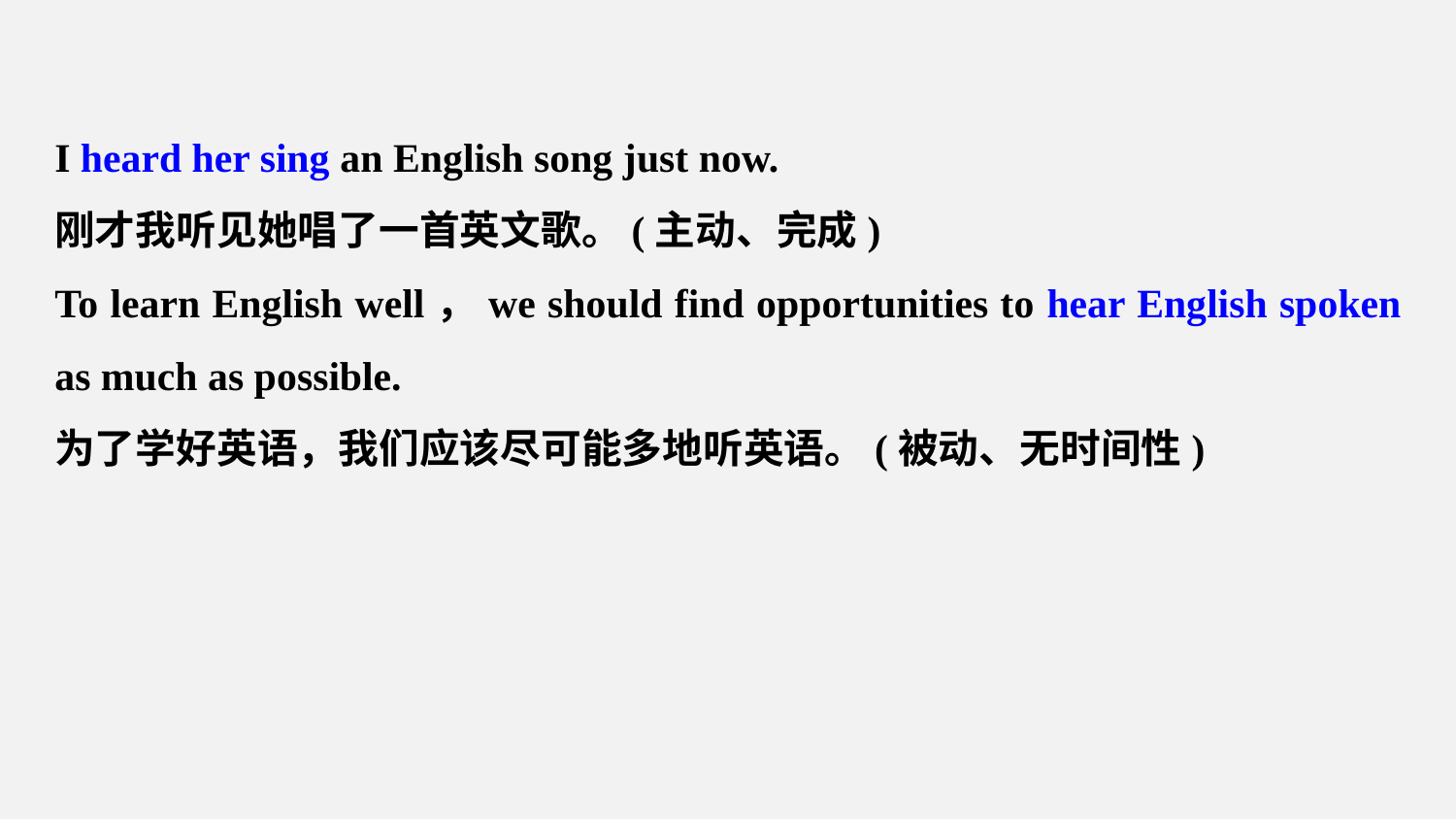

I heard her sing an English song just now.
刚才我听见她唱了一首英文歌。(主动、完成)
To learn English well，we should find opportunities to hear English spoken as much as possible.
为了学好英语，我们应该尽可能多地听英语。(被动、无时间性)